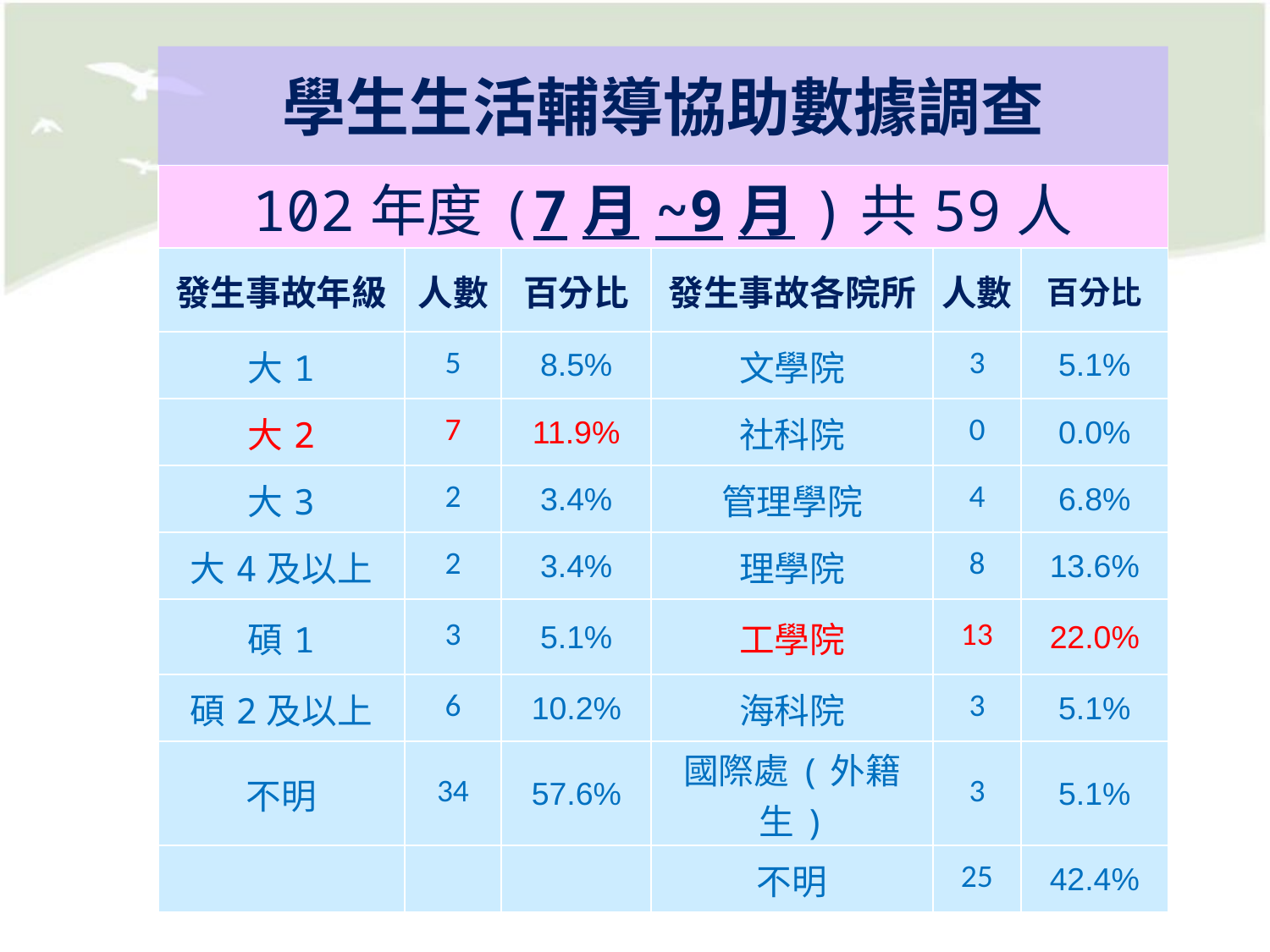

學生生活輔導協助數據調查
| 102年度(7月~9月)共59人 |  |  |  |  |  |
| --- | --- | --- | --- | --- | --- |
| 發生事故年級 | 人數 | 百分比 | 發生事故各院所 | 人數 | 百分比 |
| 大1 | 5 | 8.5% | 文學院 | 3 | 5.1% |
| 大2 | 7 | 11.9% | 社科院 | 0 | 0.0% |
| 大3 | 2 | 3.4% | 管理學院 | 4 | 6.8% |
| 大4及以上 | 2 | 3.4% | 理學院 | 8 | 13.6% |
| 碩1 | 3 | 5.1% | 工學院 | 13 | 22.0% |
| 碩2及以上 | 6 | 10.2% | 海科院 | 3 | 5.1% |
| 不明 | 34 | 57.6% | 國際處(外籍生) | 3 | 5.1% |
|  |  |  | 不明 | 25 | 42.4% |